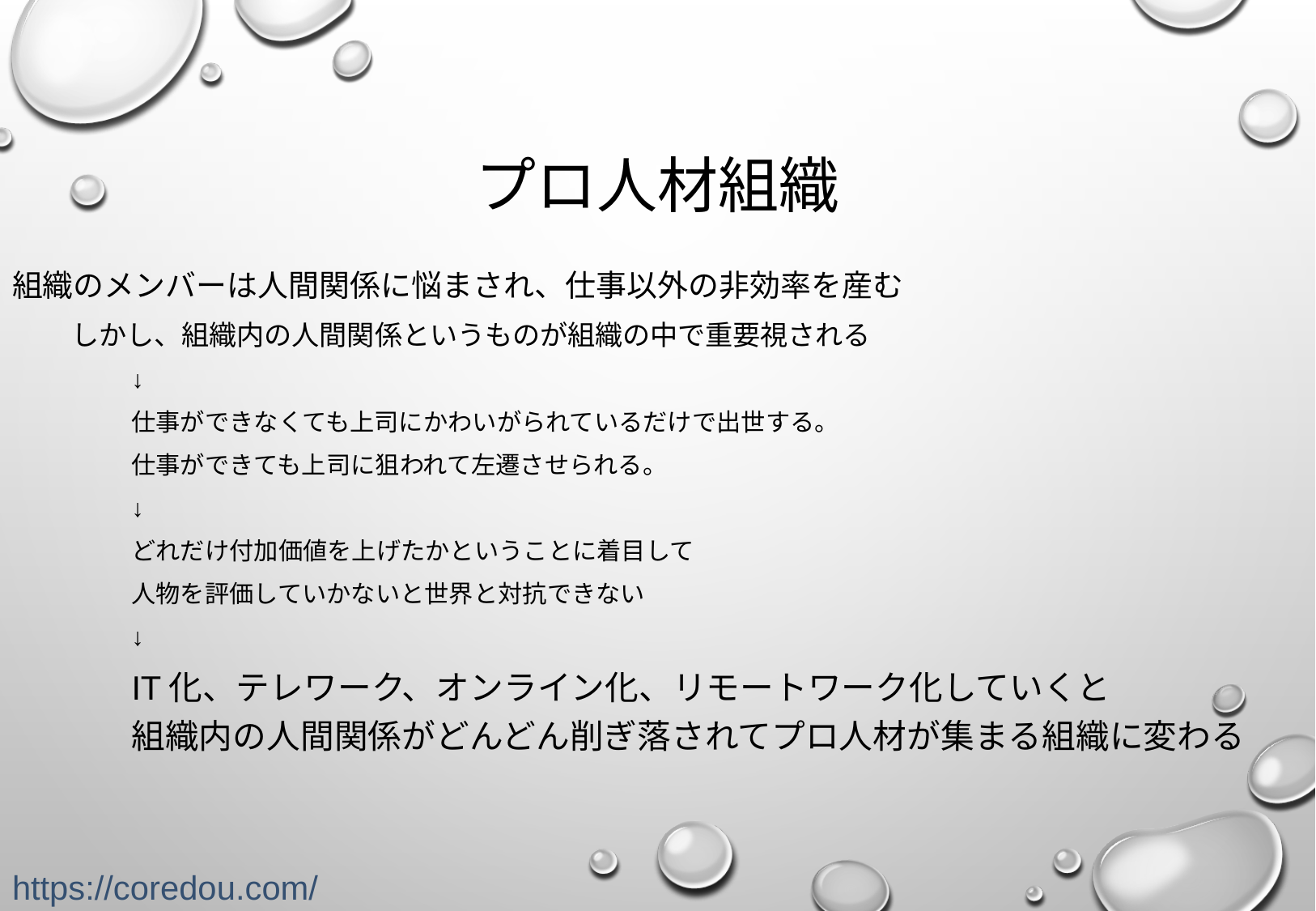

# プロ人材組織
組織のメンバーは人間関係に悩まされ、仕事以外の非効率を産む
しかし、組織内の人間関係というものが組織の中で重要視される
↓
仕事ができなくても上司にかわいがられているだけで出世する。
仕事ができても上司に狙われて左遷させられる。
↓
どれだけ付加価値を上げたかということに着目して
人物を評価していかないと世界と対抗できない
↓
IT化、テレワーク、オンライン化、リモートワーク化していくと
組織内の人間関係がどんどん削ぎ落されてプロ人材が集まる組織に変わる
https://coredou.com/